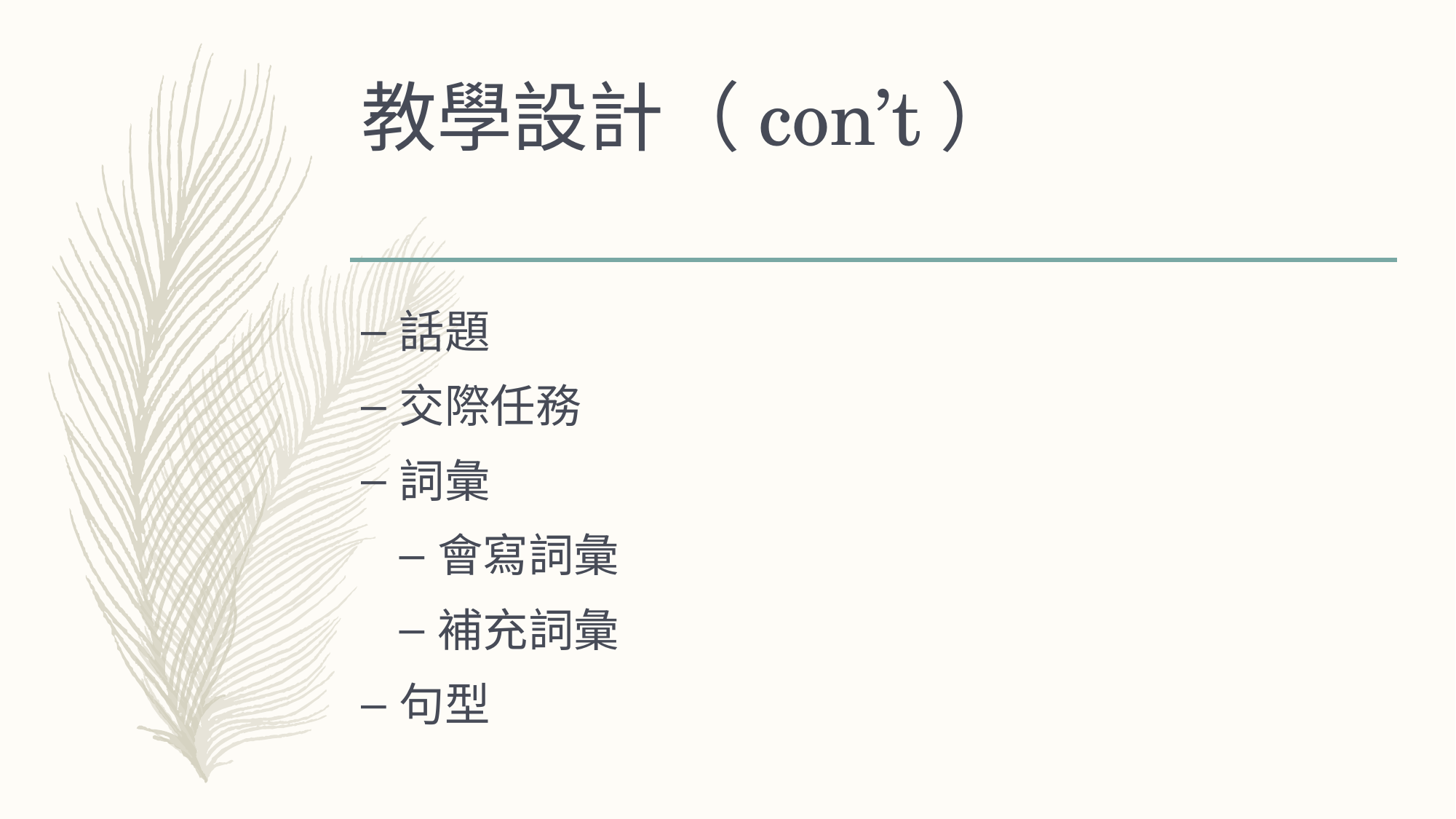

# 教學設計（con’t）
話題
交際任務
詞彙
會寫詞彙
補充詞彙
句型